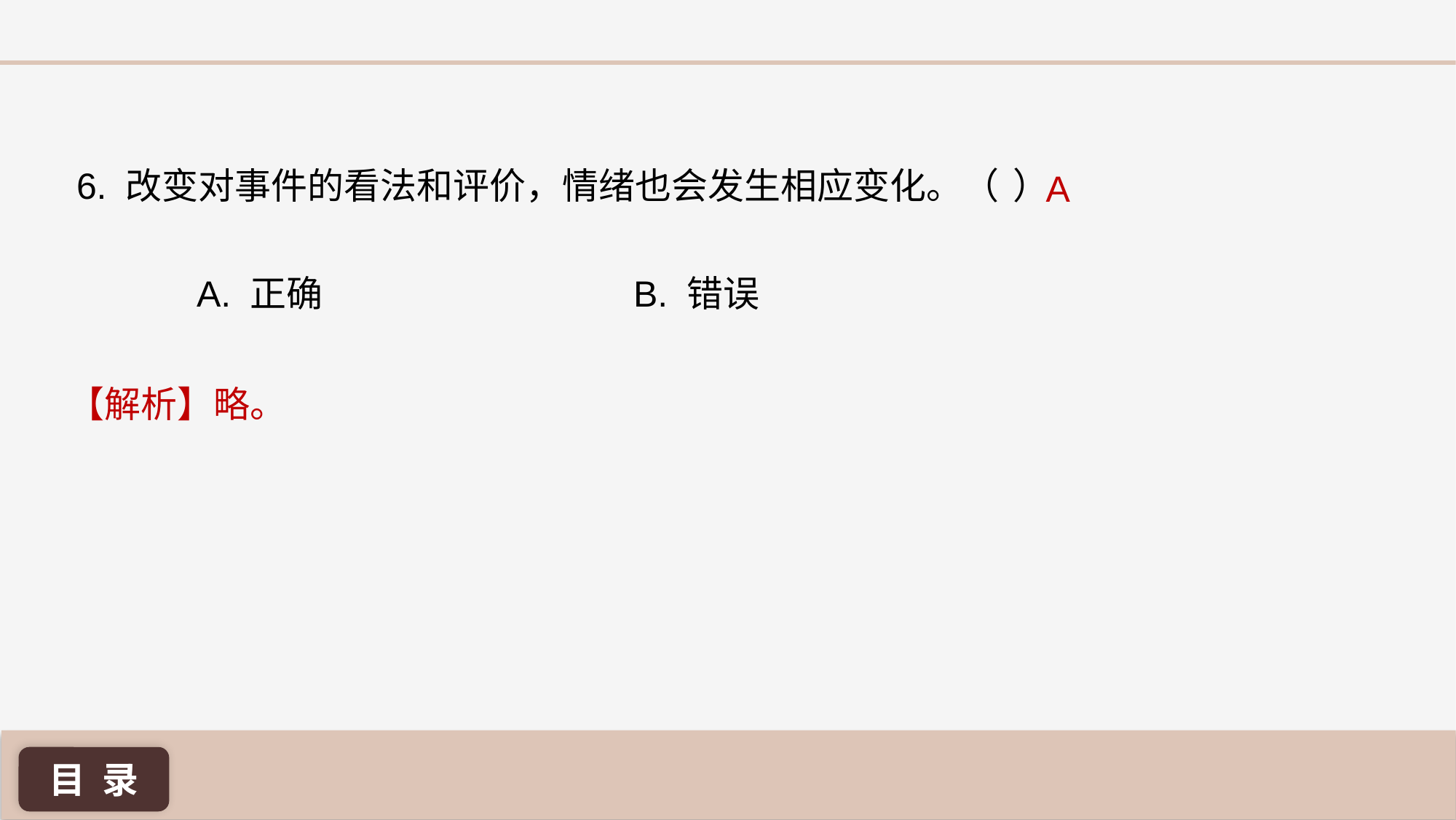

6. 改变对事件的看法和评价，情绪也会发生相应变化。（	 ）
A
A. 正确 			B. 错误
【解析】略。